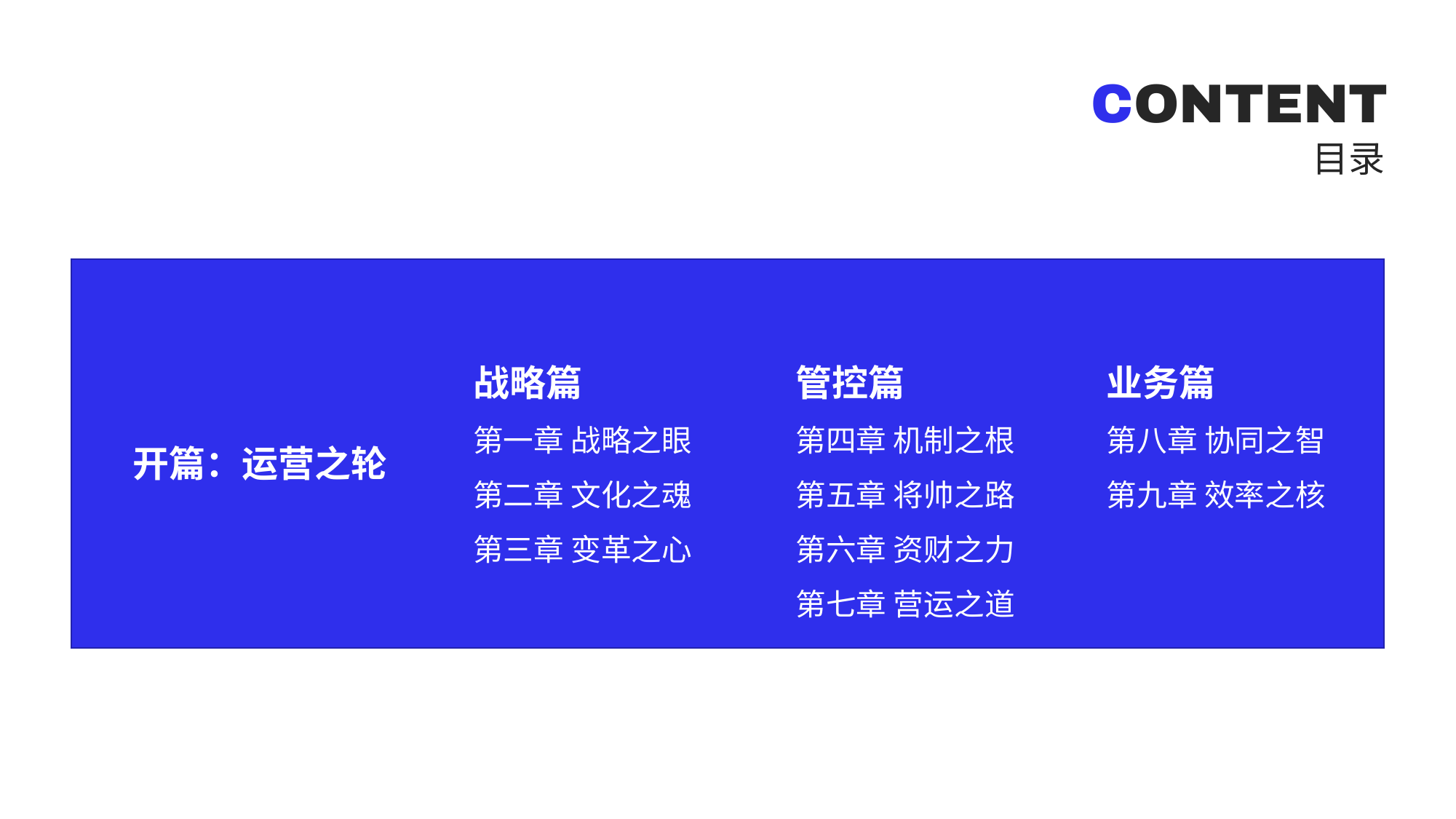

CONTENT
目录

战略篇
第一章 战略之眼
第二章 文化之魂
第三章 变革之心
管控篇
第四章 机制之根
第五章 将帅之路
第六章 资财之力
第七章 营运之道
业务篇
第八章 协同之智
第九章 效率之核
开篇：运营之轮